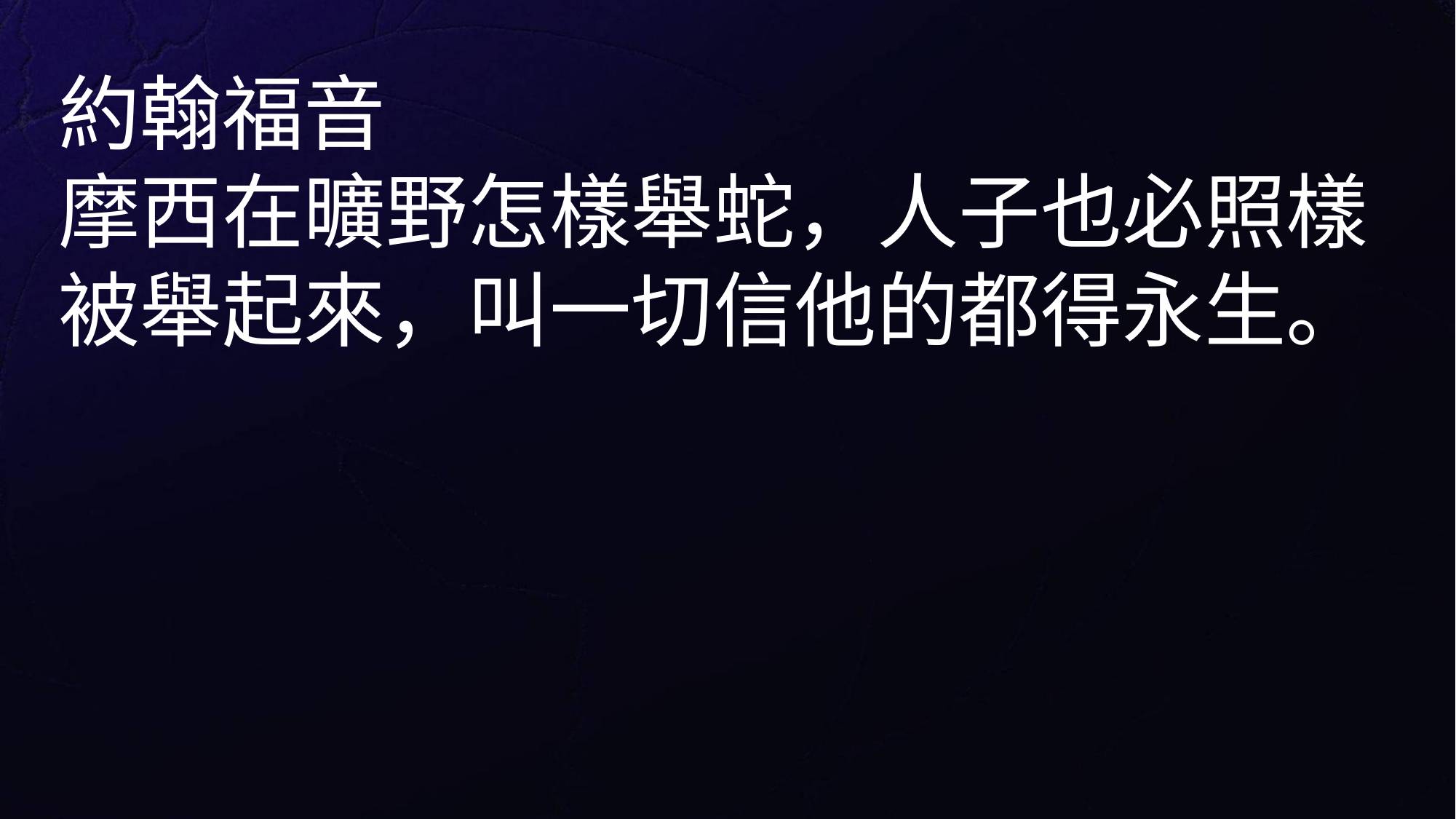

約翰福音
摩西在曠野怎樣舉蛇，人子也必照樣被舉起來，叫一切信他的都得永生。